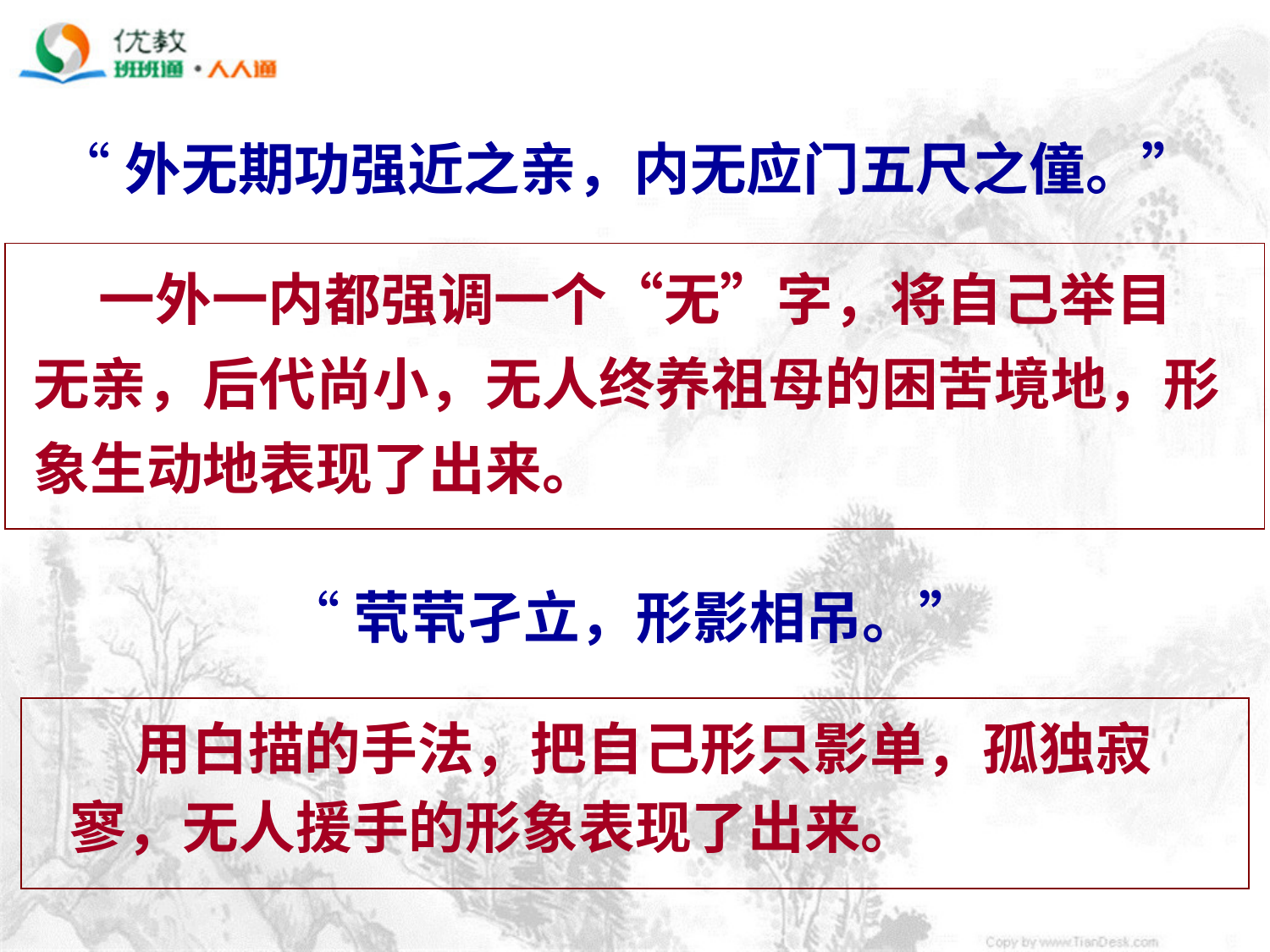

“外无期功强近之亲，内无应门五尺之僮。”

    一外一内都强调一个“无”字，将自己举目
无亲，后代尚小，无人终养祖母的困苦境地，形
象生动地表现了出来。
“茕茕孑立，形影相吊。”

    用白描的手法，把自己形只影单，孤独寂
寥，无人援手的形象表现了出来。